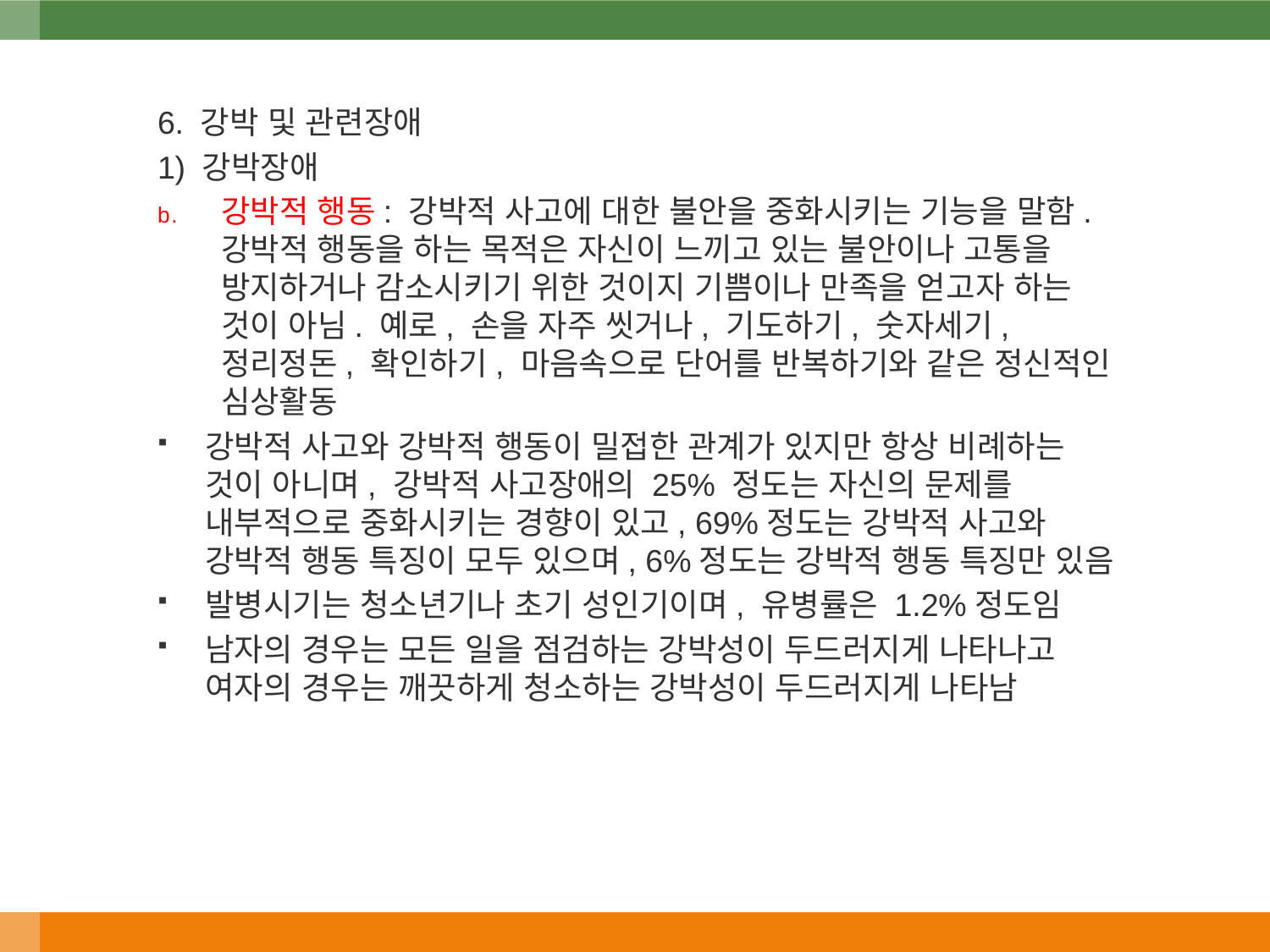

6. 강박 및 관련장애
1) 강박장애
강박적 행동: 강박적 사고에 대한 불안을 중화시키는 기능을 말함. 강박적 행동을 하는 목적은 자신이 느끼고 있는 불안이나 고통을 방지하거나 감소시키기 위한 것이지 기쁨이나 만족을 얻고자 하는 것이 아님. 예로, 손을 자주 씻거나, 기도하기, 숫자세기, 정리정돈, 확인하기, 마음속으로 단어를 반복하기와 같은 정신적인 심상활동
강박적 사고와 강박적 행동이 밀접한 관계가 있지만 항상 비례하는 것이 아니며, 강박적 사고장애의 25% 정도는 자신의 문제를 내부적으로 중화시키는 경향이 있고, 69%정도는 강박적 사고와 강박적 행동 특징이 모두 있으며, 6%정도는 강박적 행동 특징만 있음
발병시기는 청소년기나 초기 성인기이며, 유병률은 1.2%정도임
남자의 경우는 모든 일을 점검하는 강박성이 두드러지게 나타나고 여자의 경우는 깨끗하게 청소하는 강박성이 두드러지게 나타남